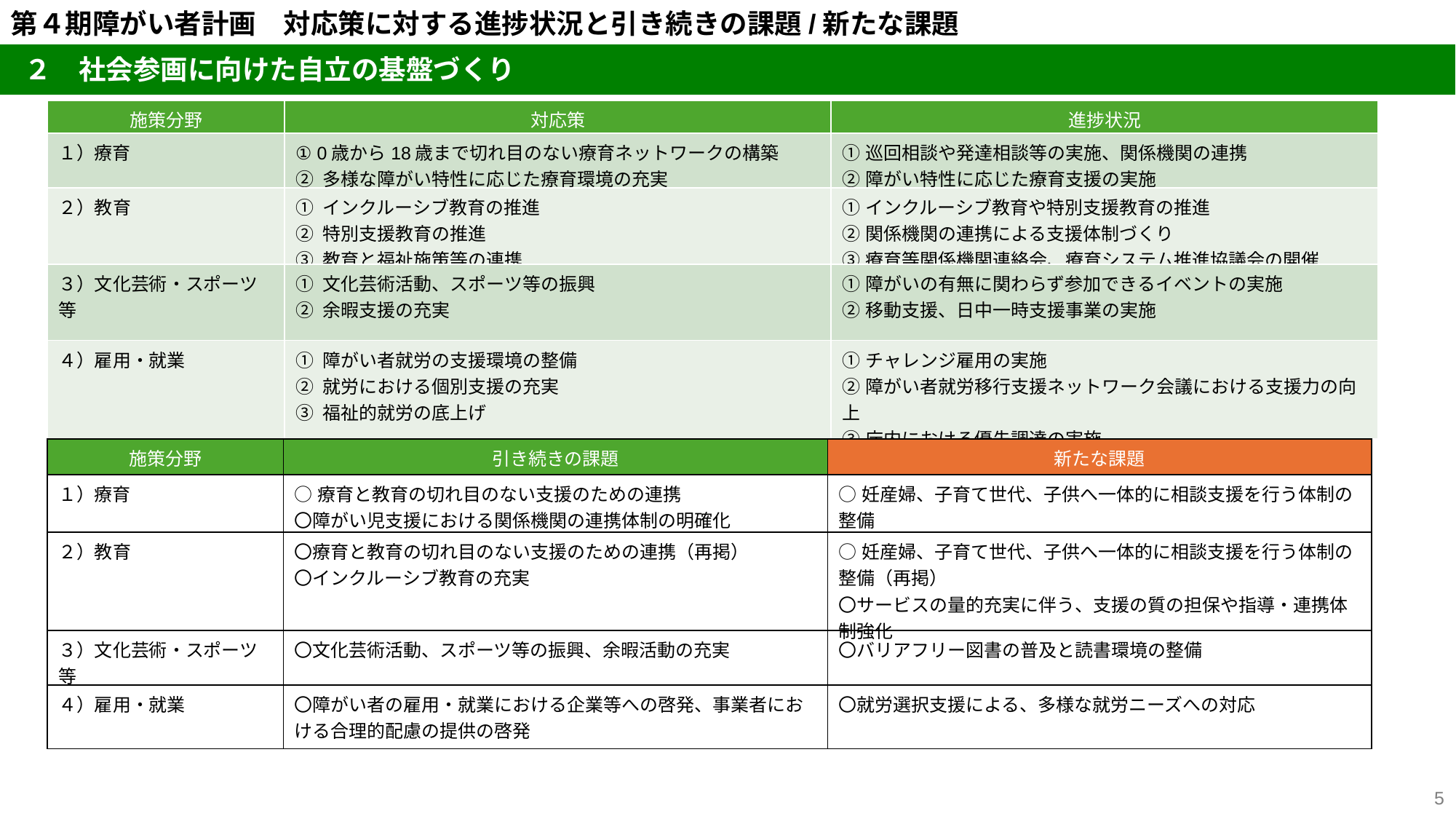

第４期障がい者計画　対応策に対する進捗状況と引き続きの課題/新たな課題

２　社会参画に向けた自立の基盤づくり
| 施策分野 | 対応策 | 進捗状況 |
| --- | --- | --- |
| １）療育 | ① 0歳から18歳まで切れ目のない療育ネットワークの構築 ② 多様な障がい特性に応じた療育環境の充実 | ①巡回相談や発達相談等の実施、関係機関の連携 ②障がい特性に応じた療育支援の実施 |
| ２）教育 | ① インクルーシブ教育の推進 ② 特別支援教育の推進 ③ 教育と福祉施策等の連携 | ①インクルーシブ教育や特別支援教育の推進 ②関係機関の連携による支援体制づくり ③療育等関係機関連絡会、療育システム推進協議会の開催 |
| ３）文化芸術・スポーツ等 | ① 文化芸術活動、スポーツ等の振興 ② 余暇支援の充実 | ①障がいの有無に関わらず参加できるイベントの実施 ②移動支援、日中一時支援事業の実施 |
| ４）雇用・就業 | ① 障がい者就労の支援環境の整備 ② 就労における個別支援の充実 ③ 福祉的就労の底上げ | ①チャレンジ雇用の実施 ②障がい者就労移行支援ネットワーク会議における支援力の向上 ③庁内における優先調達の実施 |
| 施策分野 | 引き続きの課題 | 新たな課題 |
| --- | --- | --- |
| １）療育 | ○療育と教育の切れ目のない支援のための連携 〇障がい児支援における関係機関の連携体制の明確化 | ○妊産婦、子育て世代、子供へ一体的に相談支援を行う体制の整備 |
| ２）教育 | 〇療育と教育の切れ目のない支援のための連携（再掲） 〇インクルーシブ教育の充実 | ○妊産婦、子育て世代、子供へ一体的に相談支援を行う体制の整備（再掲） 〇サービスの量的充実に伴う、支援の質の担保や指導・連携体制強化 |
| ３）文化芸術・スポーツ等 | 〇文化芸術活動、スポーツ等の振興、余暇活動の充実 | 〇バリアフリー図書の普及と読書環境の整備 |
| ４）雇用・就業 | 〇障がい者の雇用・就業における企業等への啓発、事業者における合理的配慮の提供の啓発 | 〇就労選択支援による、多様な就労ニーズへの対応 |
5